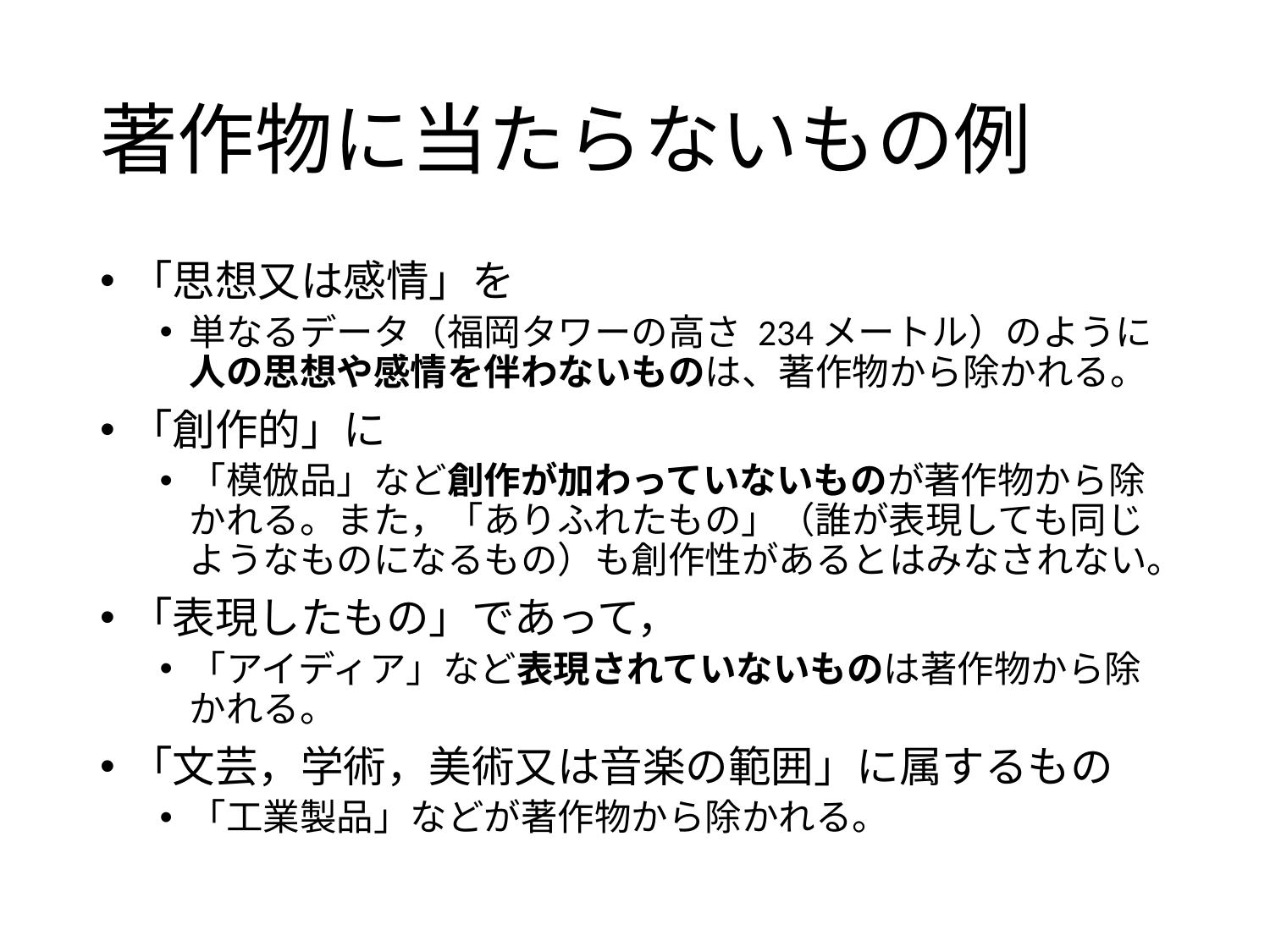

# 著作物に当たらないもの例
「思想又は感情」を
単なるデータ（福岡タワーの高さ 234メートル）のように人の思想や感情を伴わないものは、著作物から除かれる。
「創作的」に
「模倣品」など創作が加わっていないものが著作物から除かれる。また，「ありふれたもの」（誰が表現しても同じようなものになるもの）も創作性があるとはみなされない。
「表現したもの」であって，
「アイディア」など表現されていないものは著作物から除かれる。
「文芸，学術，美術又は音楽の範囲」に属するもの
「工業製品」などが著作物から除かれる。